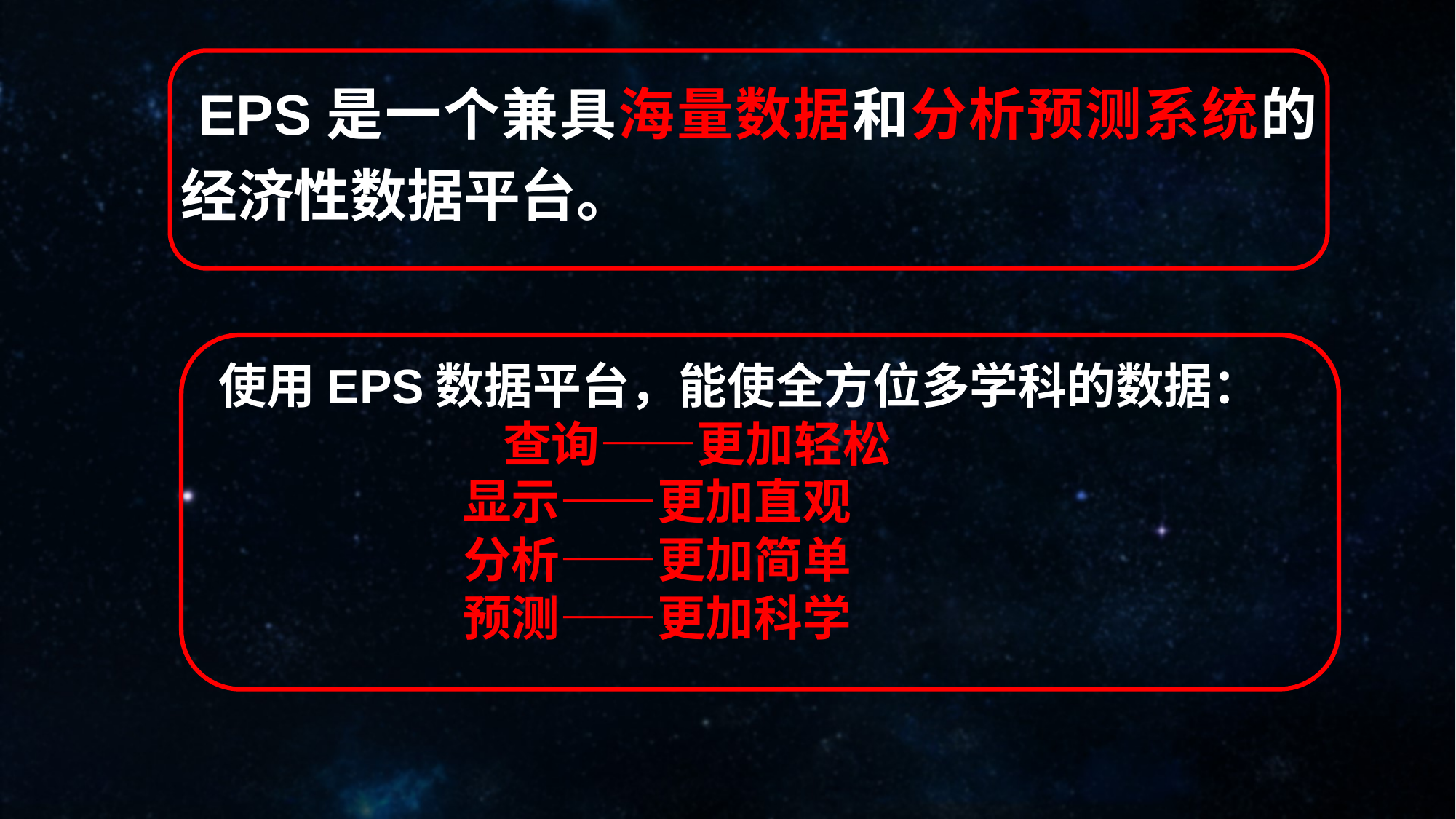

EPS是一个兼具海量数据和分析预测系统的经济性数据平台。

使用EPS数据平台，能使全方位多学科的数据：
                         查询——更加轻松
                     显示——更加直观
                     分析——更加简单
                     预测——更加科学